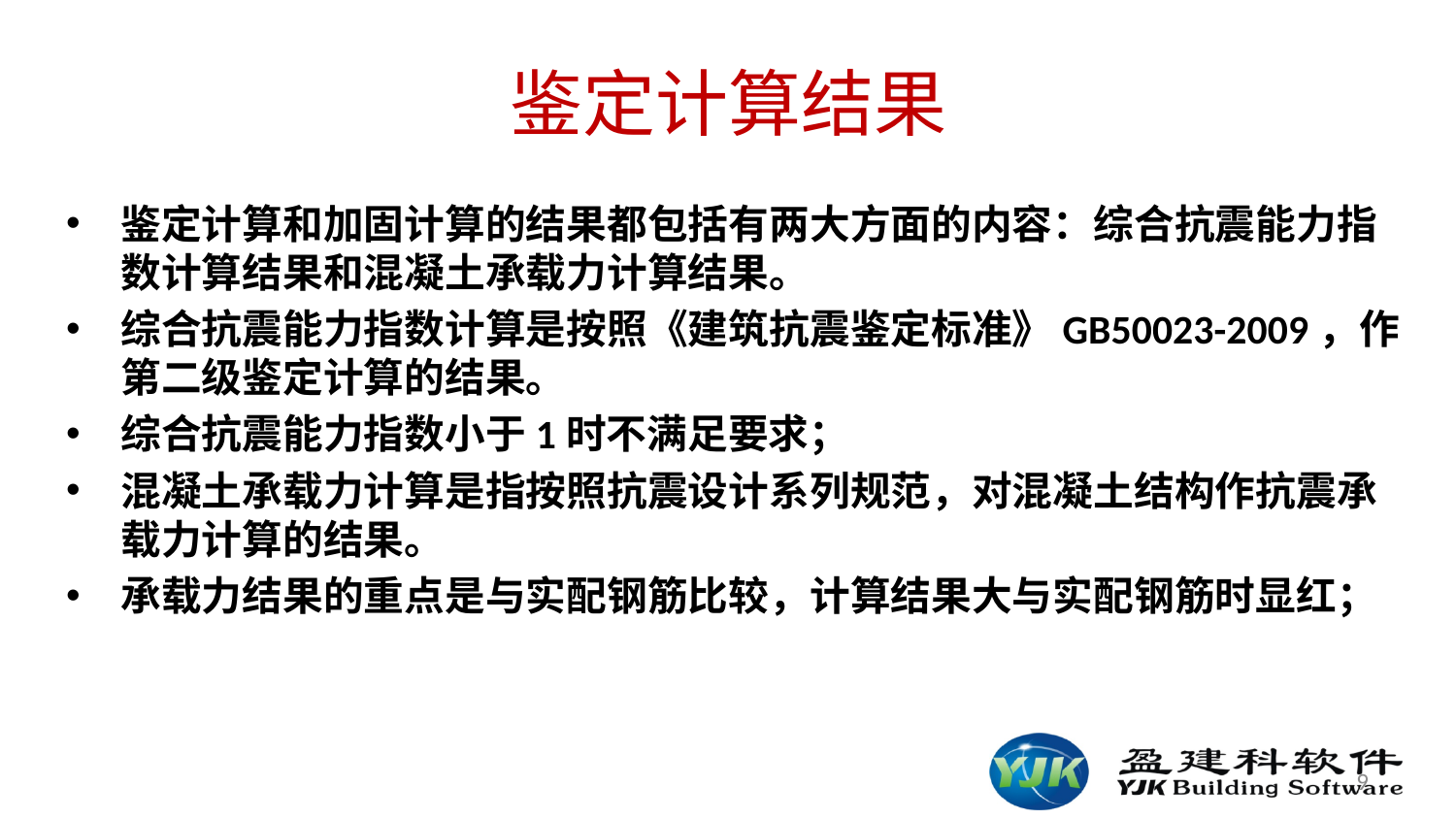

# 鉴定计算结果
鉴定计算和加固计算的结果都包括有两大方面的内容：综合抗震能力指数计算结果和混凝土承载力计算结果。
综合抗震能力指数计算是按照《建筑抗震鉴定标准》GB50023-2009，作第二级鉴定计算的结果。
综合抗震能力指数小于1时不满足要求；
混凝土承载力计算是指按照抗震设计系列规范，对混凝土结构作抗震承载力计算的结果。
承载力结果的重点是与实配钢筋比较，计算结果大与实配钢筋时显红；

9